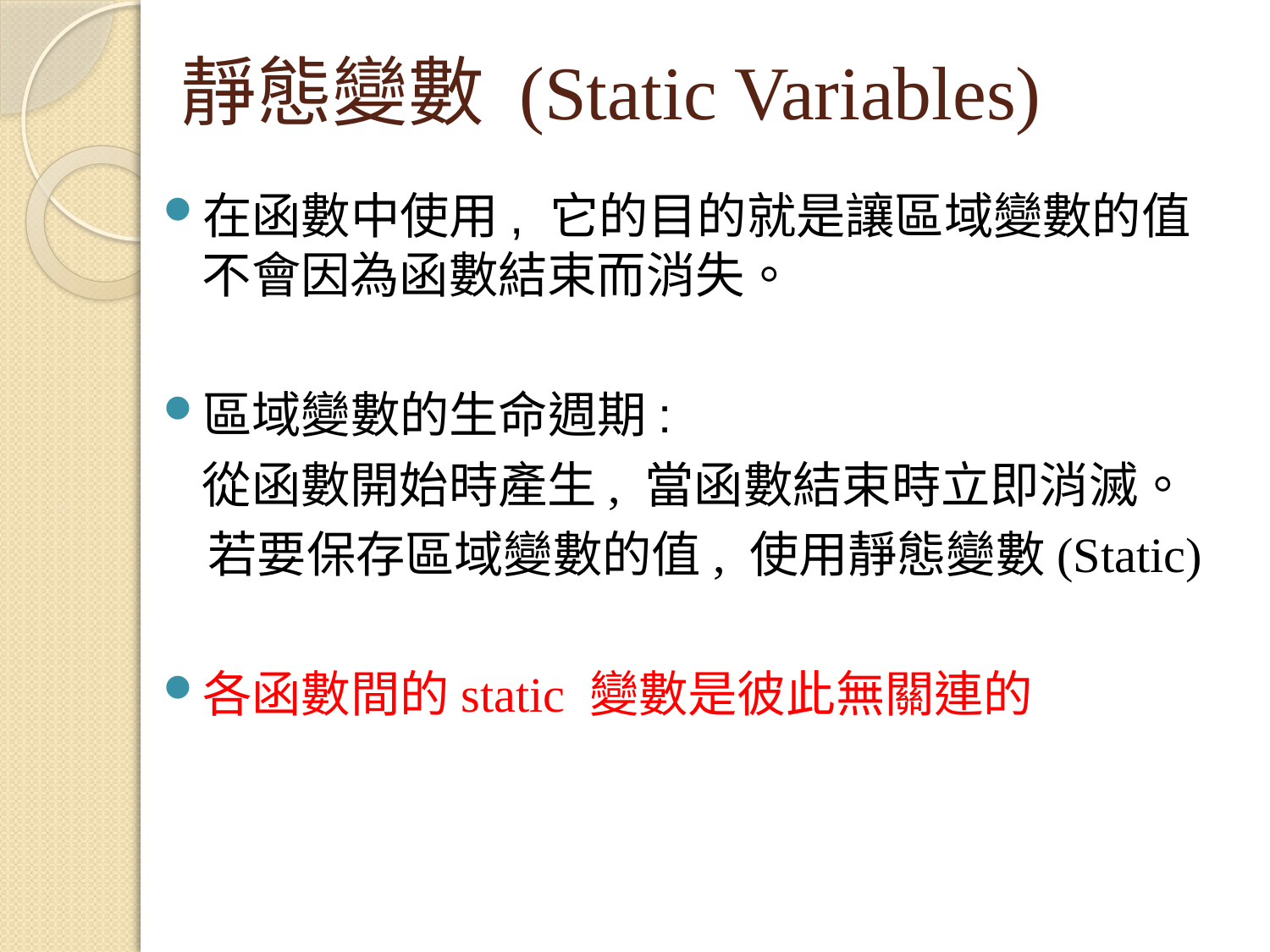

# 靜態變數 (Static Variables)
在函數中使用, 它的目的就是讓區域變數的值不會因為函數結束而消失。

區域變數的生命週期:
	從函數開始時產生, 當函數結束時立即消滅。
   若要保存區域變數的值, 使用靜態變數(Static)

各函數間的static 變數是彼此無關連的